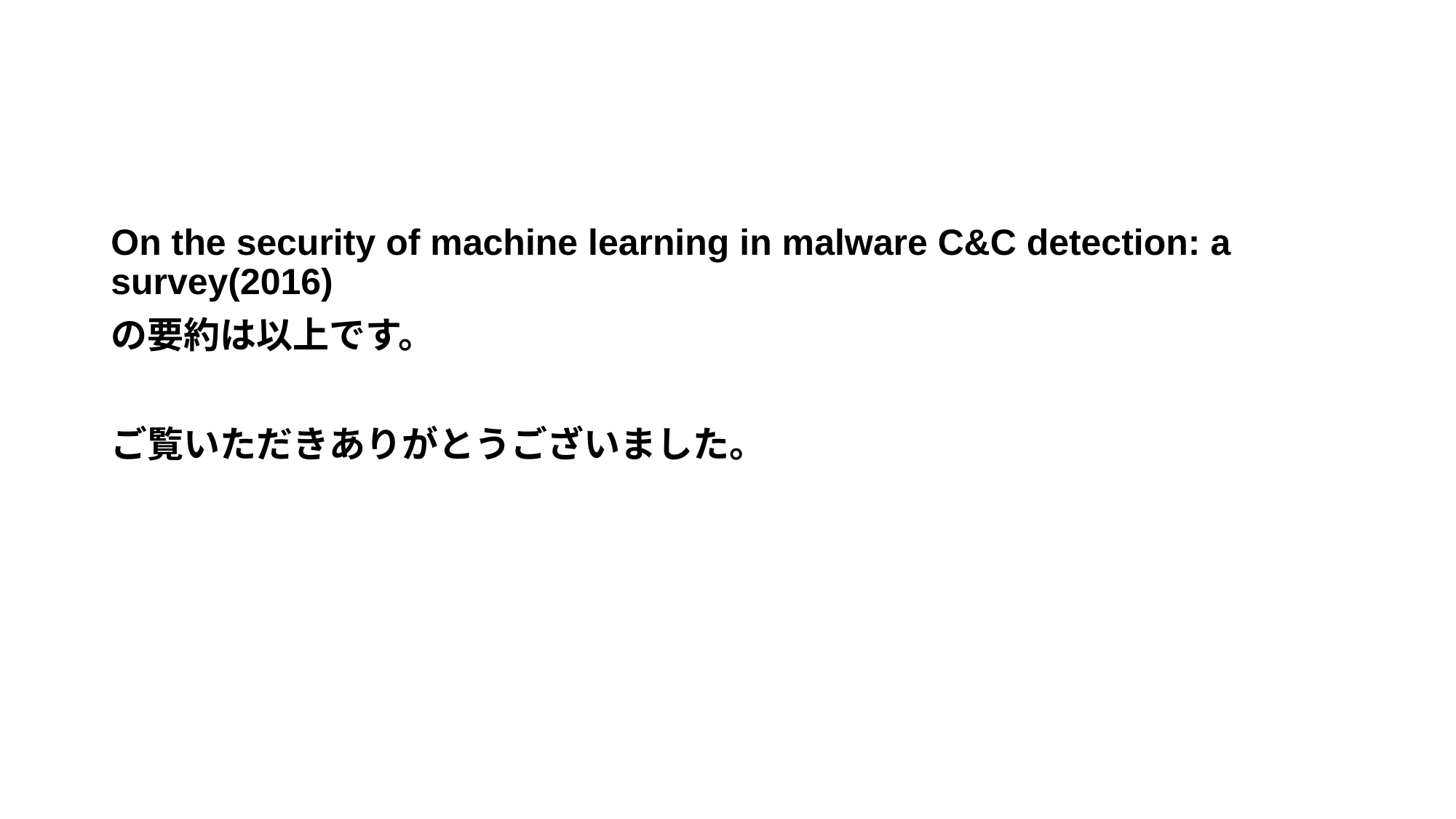

On the security of machine learning in malware C&C detection: a survey(2016)
の要約は以上です。

ご覧いただきありがとうございました。